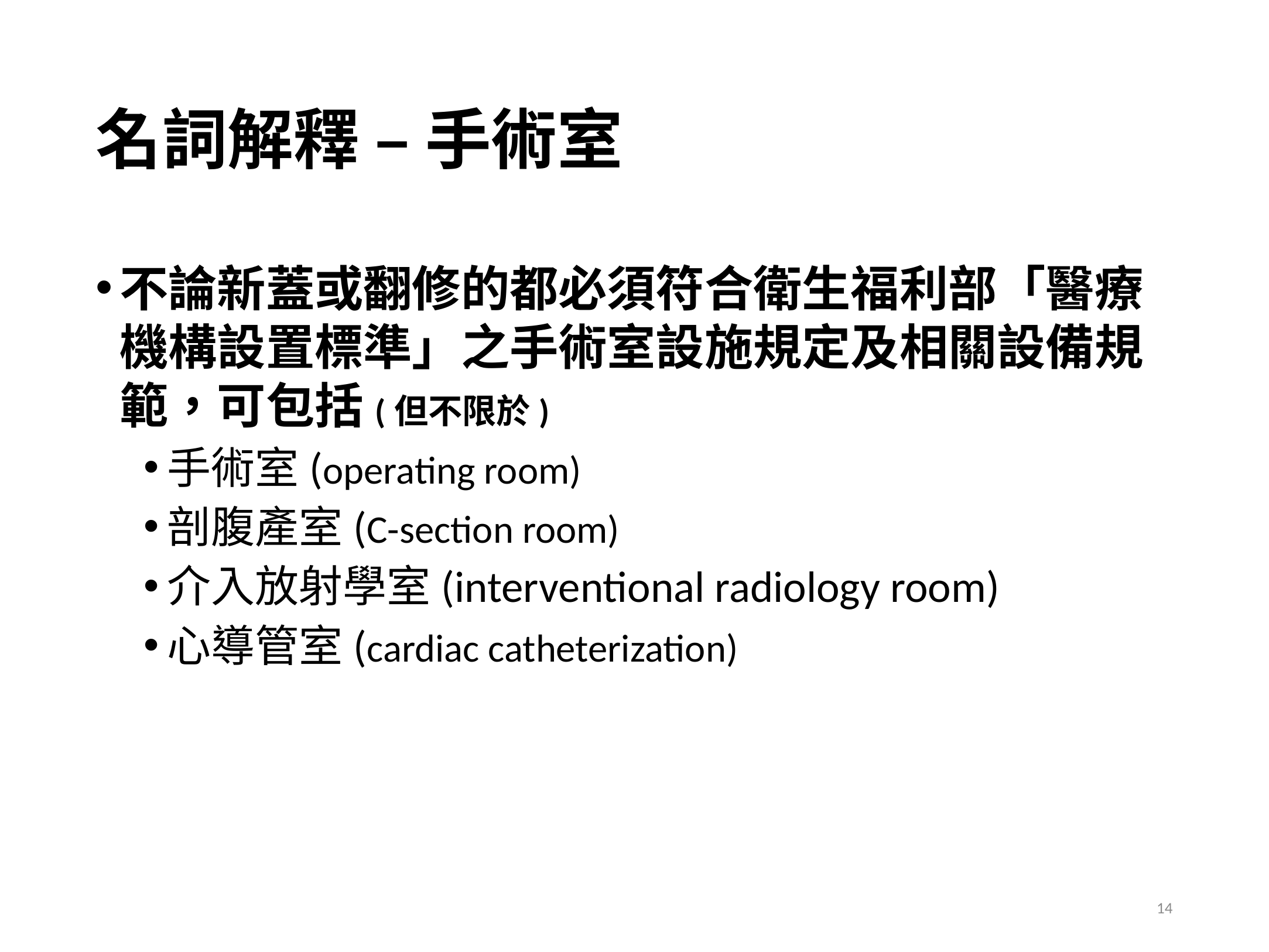

# 名詞解釋 – 手術室
不論新蓋或翻修的都必須符合衛生福利部「醫療機構設置標準」之手術室設施規定及相關設備規範，可包括(但不限於)
手術室(operating room)
剖腹產室(C-section room)
介入放射學室(interventional radiology room)
心導管室(cardiac catheterization)
14